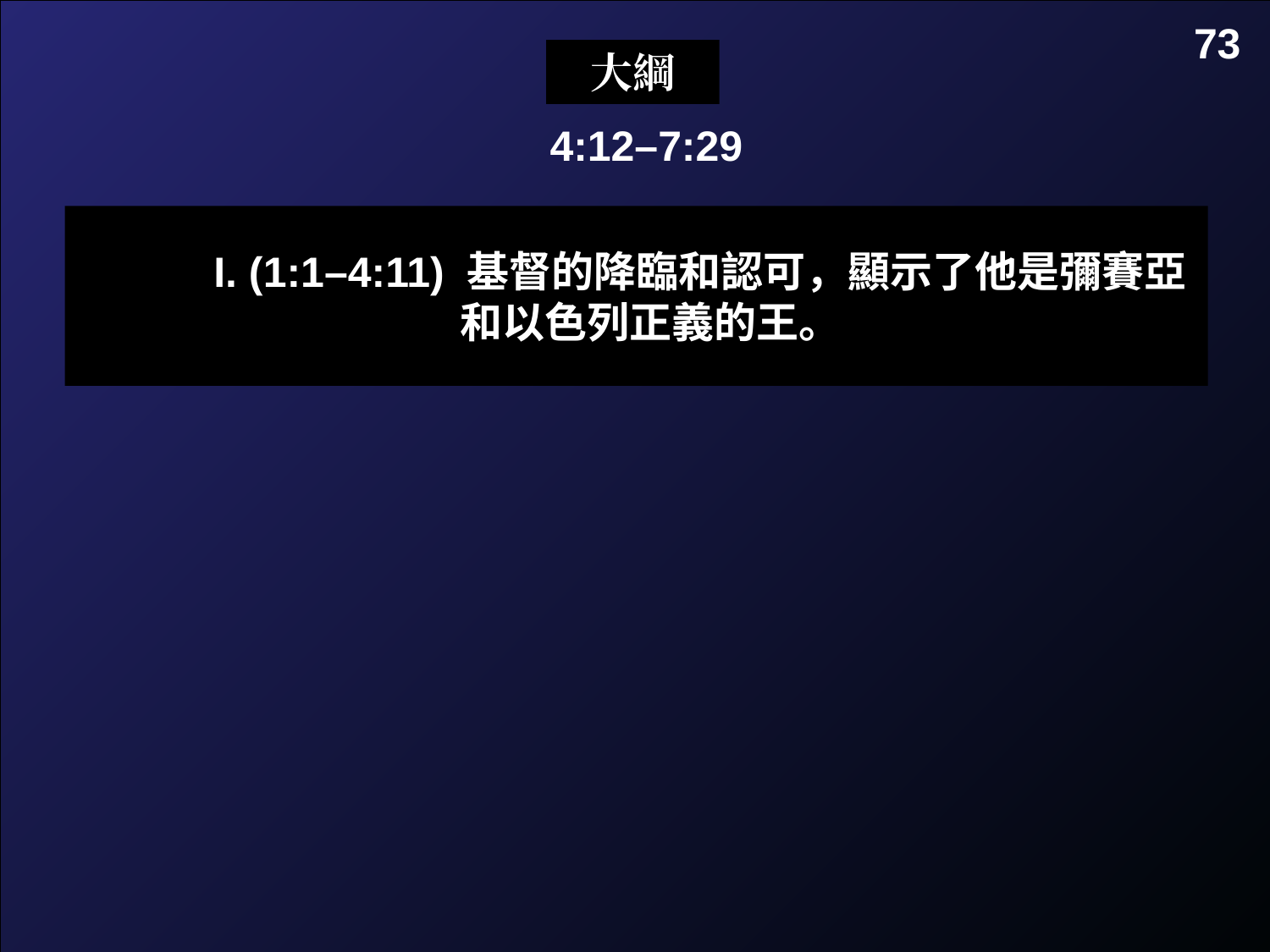

4:12–7:29
73
大綱
	I. (1:1–4:11) 基督的降臨和認可，顯示了他是彌賽亞
  和以色列正義的王。